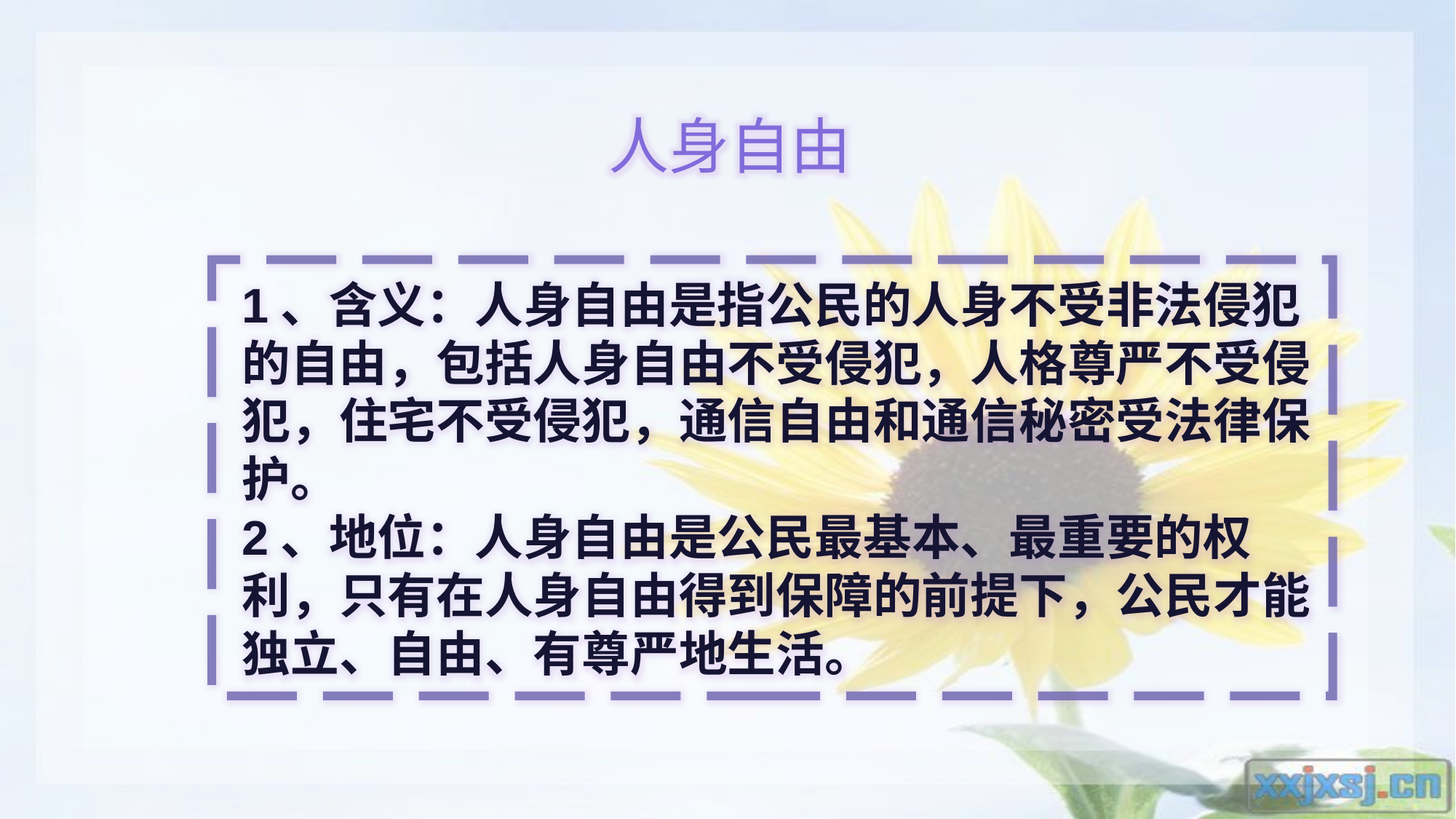

人身自由
1、含义：人身自由是指公民的人身不受非法侵犯的自由，包括人身自由不受侵犯，人格尊严不受侵犯，住宅不受侵犯，通信自由和通信秘密受法律保护。
2、地位：人身自由是公民最基本、最重要的权利，只有在人身自由得到保障的前提下，公民才能独立、自由、有尊严地生活。